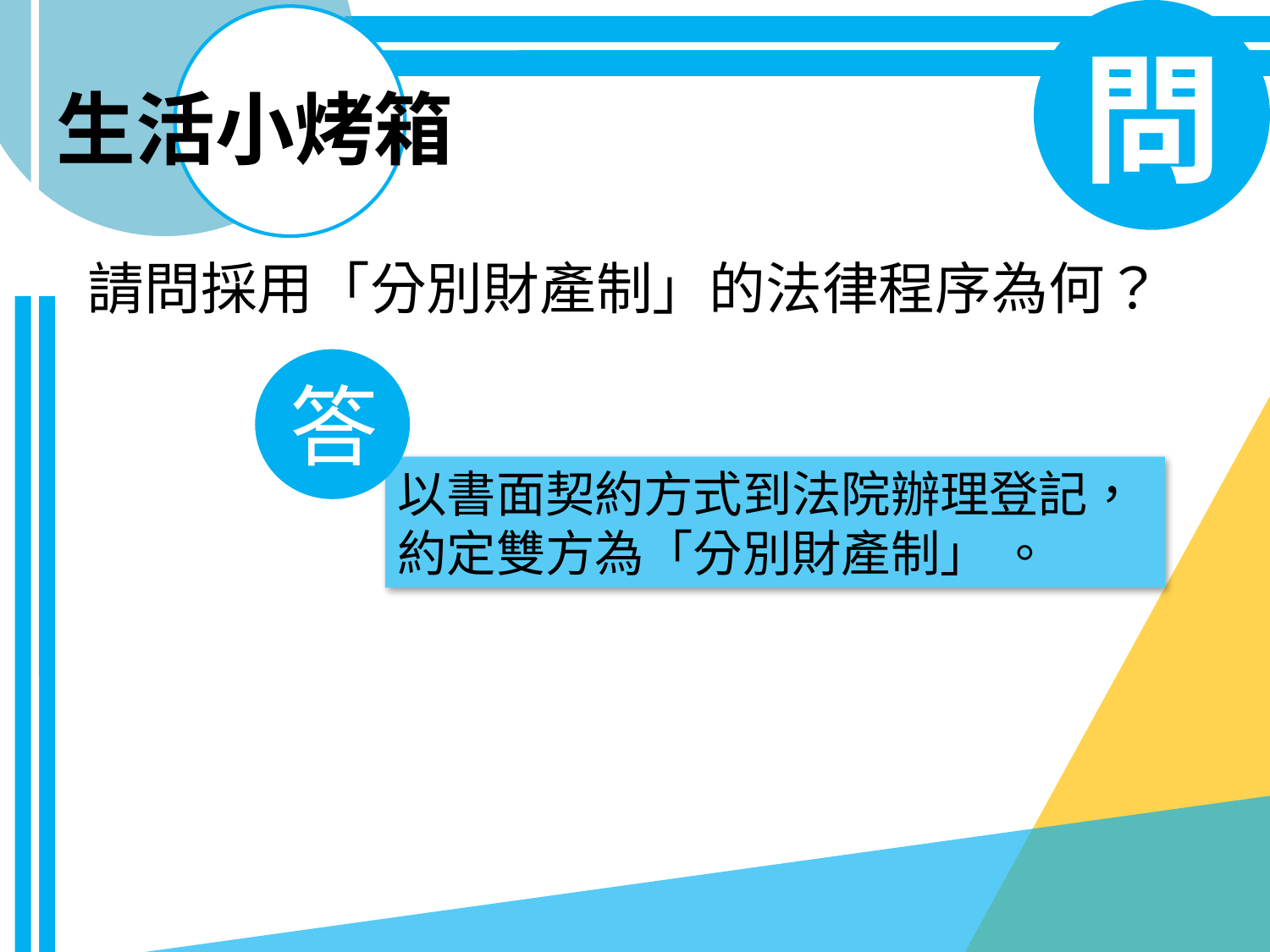

# 生活小烤箱
請問採用「分別財產制」的法律程序為何？
答
以書面契約方式到法院辦理登記，約定雙方為「分別財產制」 。